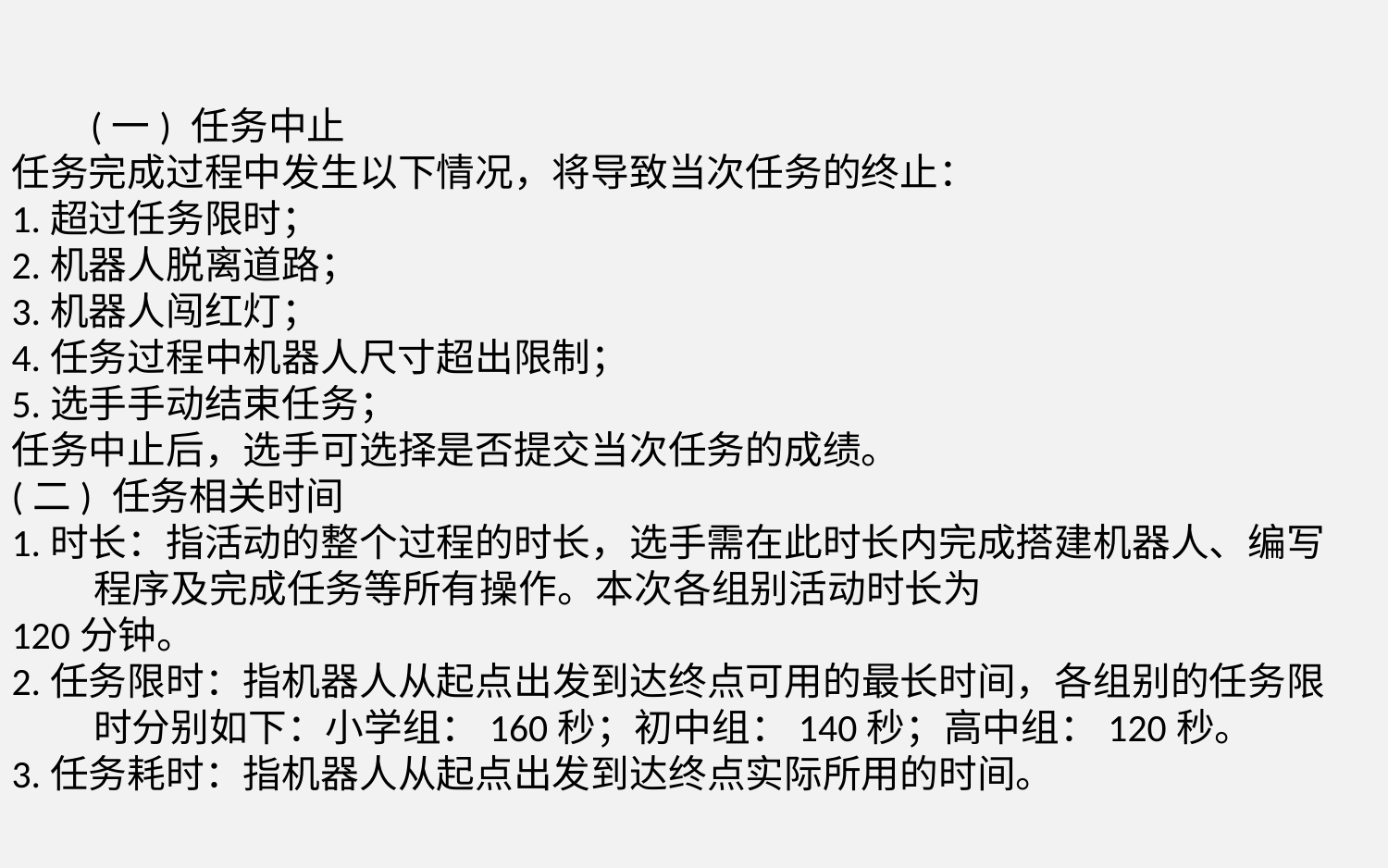

(一) 任务中止任务完成过程中发生以下情况，将导致当次任务的终止：1.超过任务限时；2.机器人脱离道路；3.机器人闯红灯；4.任务过程中机器人尺寸超出限制；5.选手手动结束任务；任务中止后，选手可选择是否提交当次任务的成绩。(二) 任务相关时间1.时长：指活动的整个过程的时长，选手需在此时长内完成搭建机器人、编写程序及完成任务等所有操作。本次各组别活动时长为120分钟。2.任务限时：指机器人从起点出发到达终点可用的最长时间，各组别的任务限时分别如下：小学组：160秒；初中组：140秒；高中组：120秒。3.任务耗时：指机器人从起点出发到达终点实际所用的时间。